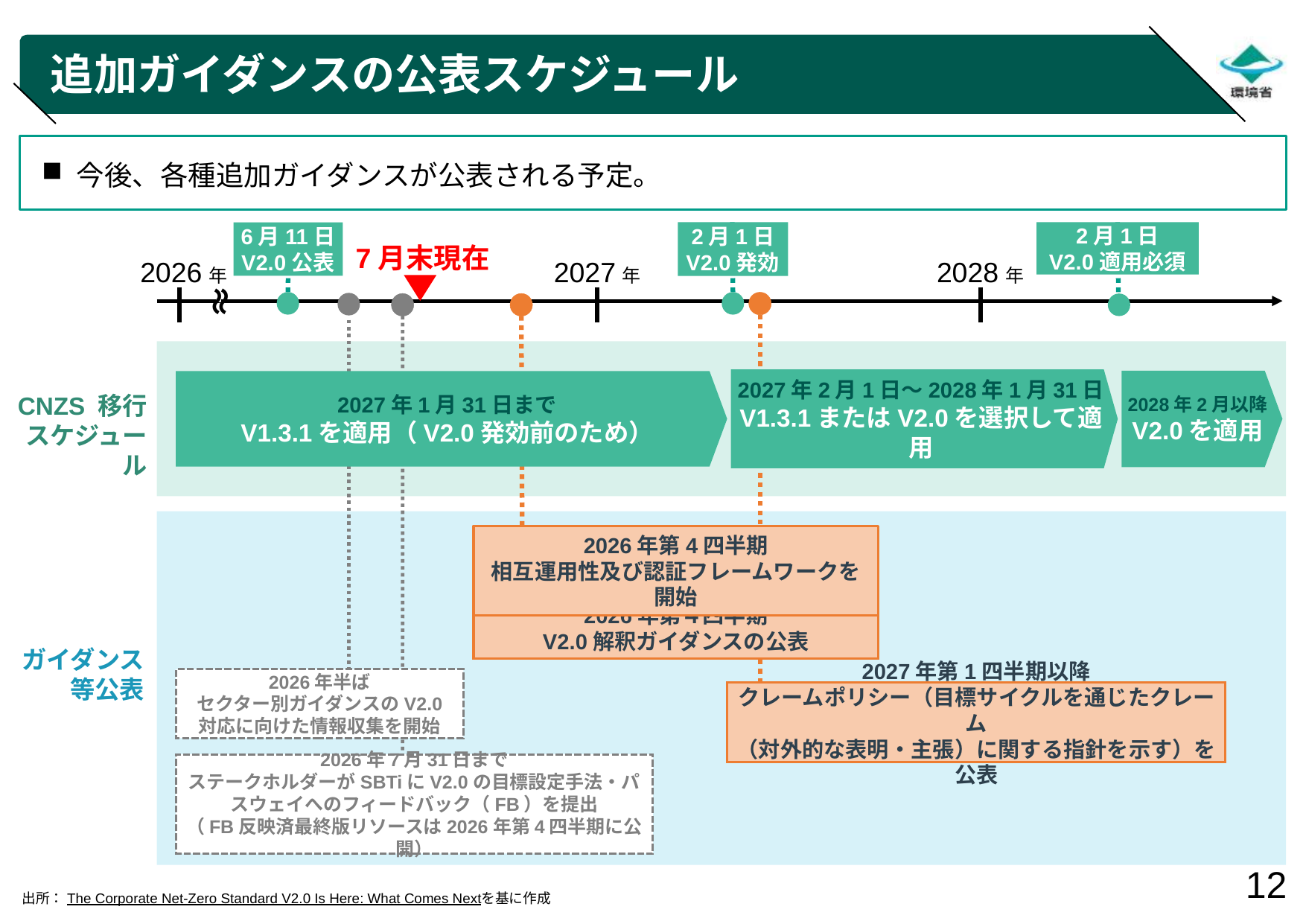

# 追加ガイダンスの公表スケジュール
今後、各種追加ガイダンスが公表される予定。
2月1日
V2.0発効
2月1日
V2.0適用必須
6月11日
V2.0公表
7月末現在
2026年
2027年
2028年

～
～

2027年2月1日～2028年1月31日
V1.3.1またはV2.0を選択して適用
2028年2月以降
V2.0を適用
2027年1月31日まで
V1.3.1を適用（V2.0発効前のため）
CNZS 移行
スケジュール

2026年第4四半期
相互運用性及び認証フレームワークを開始
2026年第４四半期
V2.0解釈ガイダンスの公表
ガイダンス等公表
2026年半ば
セクター別ガイダンスのV2.0
対応に向けた情報収集を開始
2027年第1四半期以降
クレームポリシー（目標サイクルを通じたクレーム
（対外的な表明・主張）に関する指針を示す）を公表
2026年7月31日まで
ステークホルダーがSBTiにV2.0の目標設定手法・パスウェイへのフィードバック（FB）を提出
（FB反映済最終版リソースは2026年第4四半期に公開）
出所：The Corporate Net-Zero Standard V2.0 Is Here: What Comes Nextを基に作成